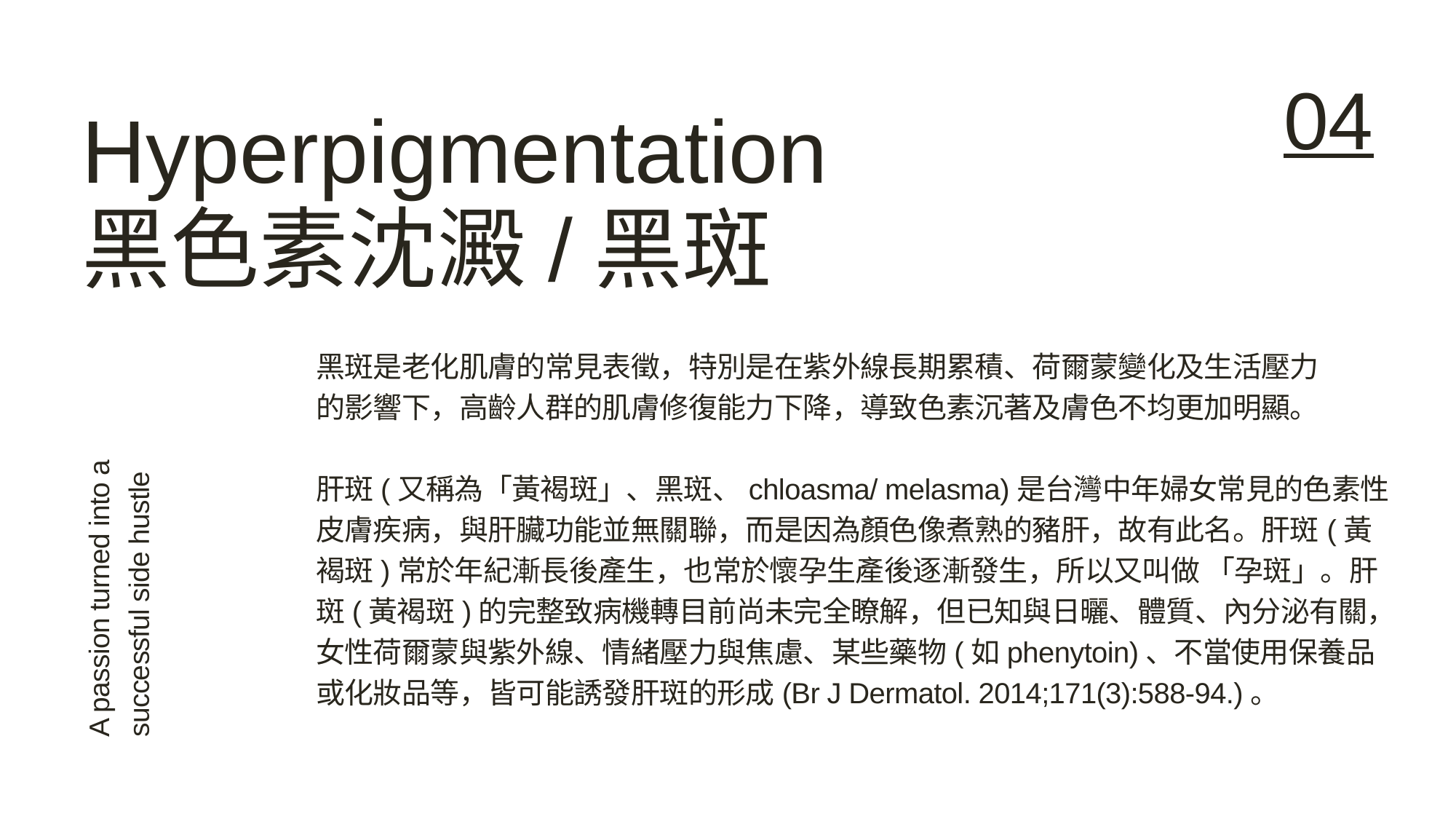

04
Hyperpigmentation
黑色素沈澱/黑斑
黑斑是老化肌膚的常見表徵，特別是在紫外線長期累積、荷爾蒙變化及生活壓力
的影響下，高齡人群的肌膚修復能力下降，導致色素沉著及膚色不均更加明顯。

肝斑(又稱為「黃褐斑」、黑斑、chloasma/ melasma)是台灣中年婦女常見的色素性皮膚疾病，與肝臟功能並無關聯，而是因為顏色像煮熟的豬肝，故有此名。肝斑(黃褐斑)常於年紀漸長後產生，也常於懷孕生產後逐漸發生，所以又叫做 「孕斑」。肝斑(黃褐斑)的完整致病機轉目前尚未完全瞭解，但已知與日曬、體質、內分泌有關，女性荷爾蒙與紫外線、情緒壓力與焦慮、某些藥物(如phenytoin)、不當使用保養品或化妝品等，皆可能誘發肝斑的形成(Br J Dermatol. 2014;171(3):588-94.)。
A passion turned into a successful side hustle